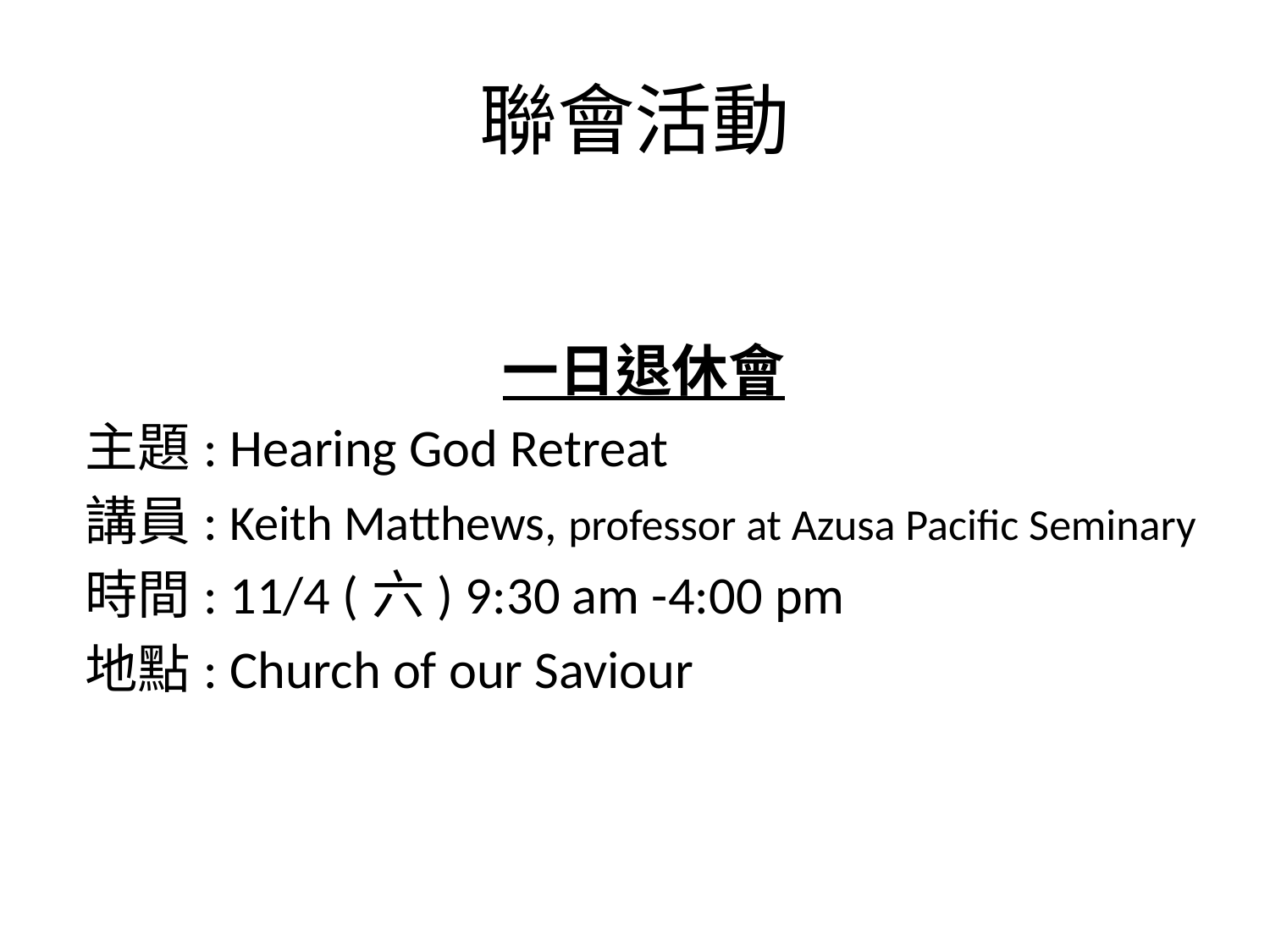

# 聯會活動
一日退休會
主題: Hearing God Retreat
講員: Keith Matthews, professor at Azusa Pacific Seminary
時間: 11/4 (六) 9:30 am -4:00 pm
地點: Church of our Saviour